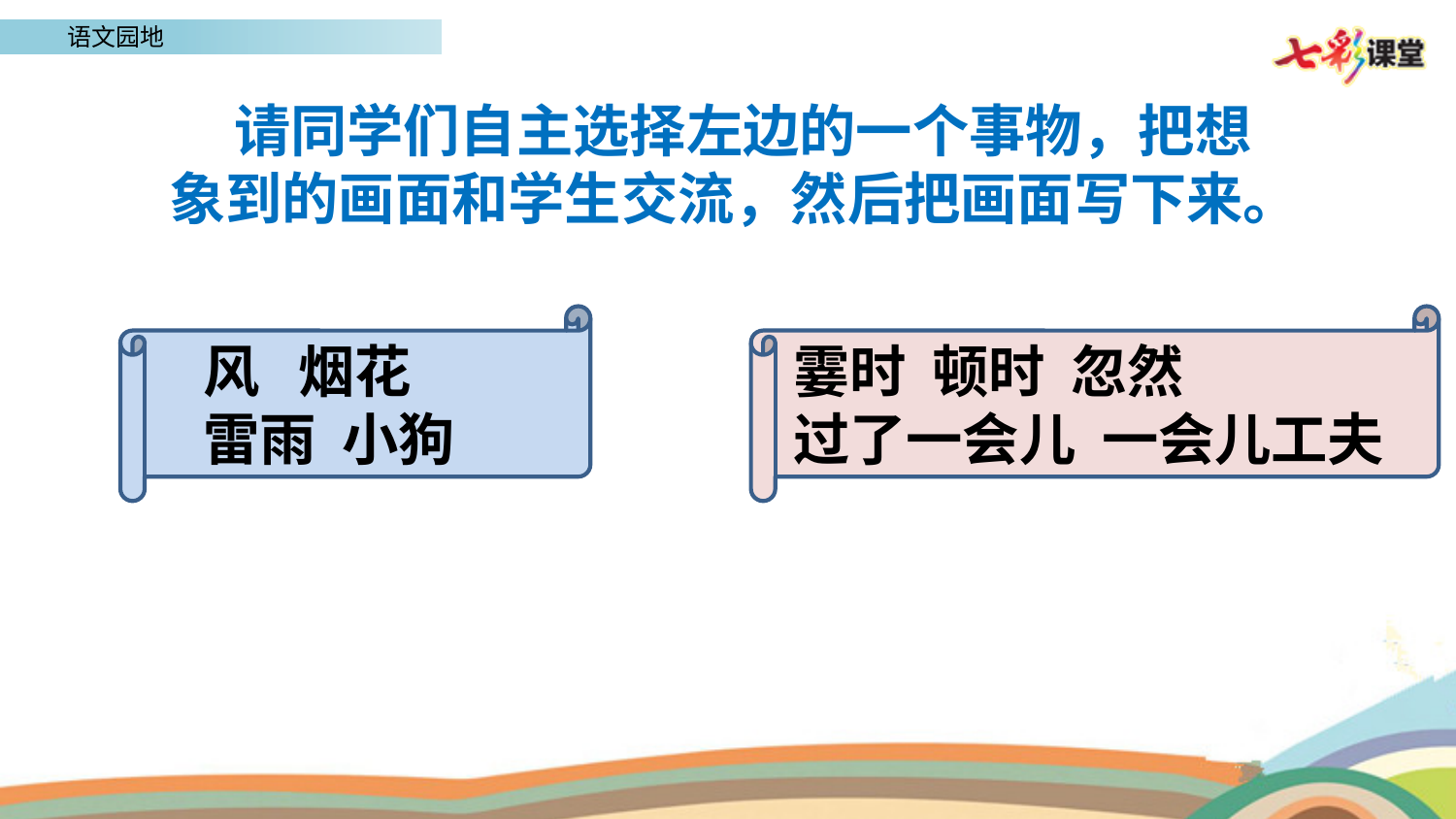

请同学们自主选择左边的一个事物，把想象到的画面和学生交流，然后把画面写下来。

风   烟花
雷雨  小狗

霎时  顿时  忽然
过了一会儿  一会儿工夫